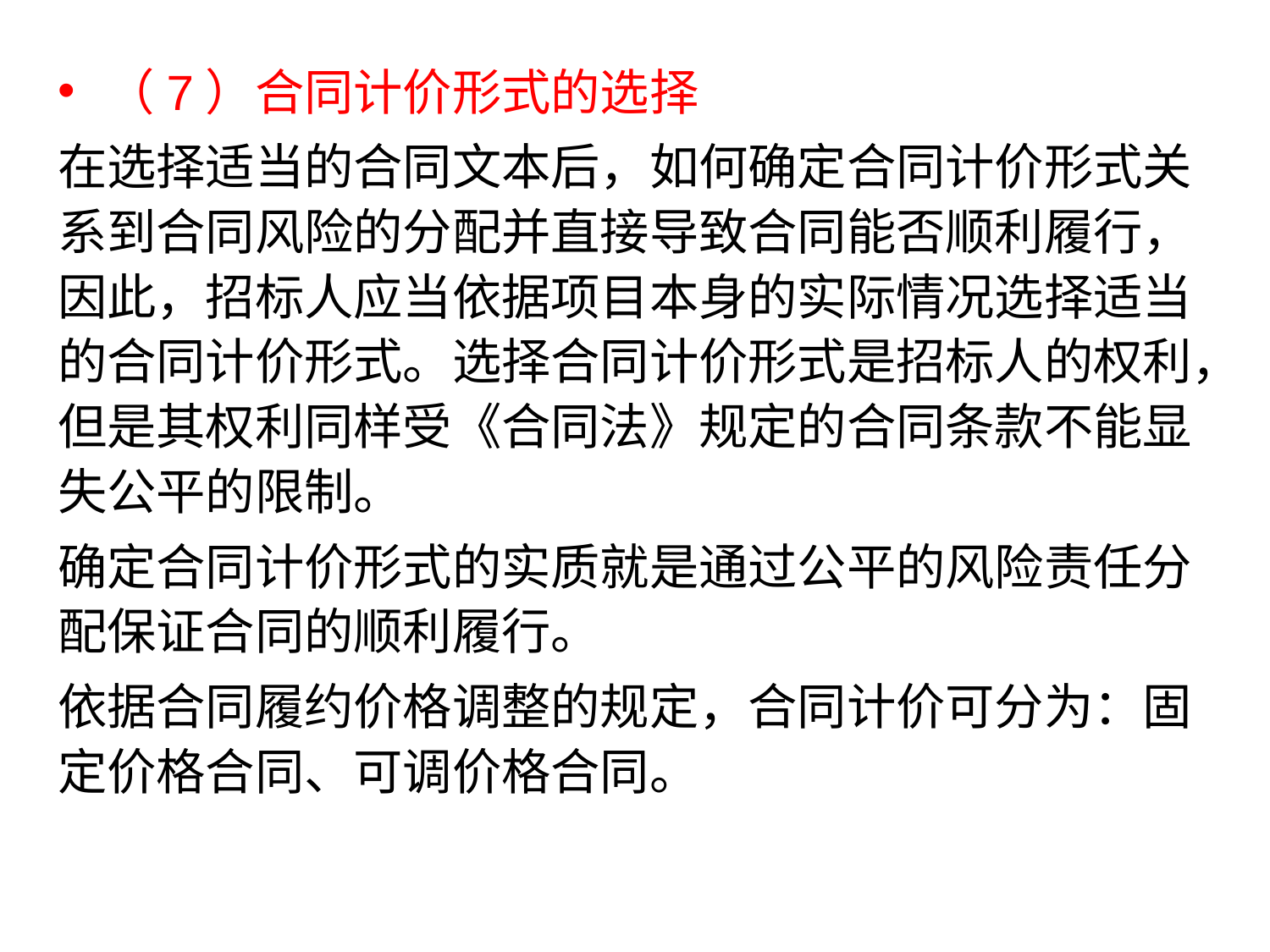

（7）合同计价形式的选择
在选择适当的合同文本后，如何确定合同计价形式关系到合同风险的分配并直接导致合同能否顺利履行，因此，招标人应当依据项目本身的实际情况选择适当的合同计价形式。选择合同计价形式是招标人的权利，但是其权利同样受《合同法》规定的合同条款不能显失公平的限制。
确定合同计价形式的实质就是通过公平的风险责任分配保证合同的顺利履行。
依据合同履约价格调整的规定，合同计价可分为：固定价格合同、可调价格合同。